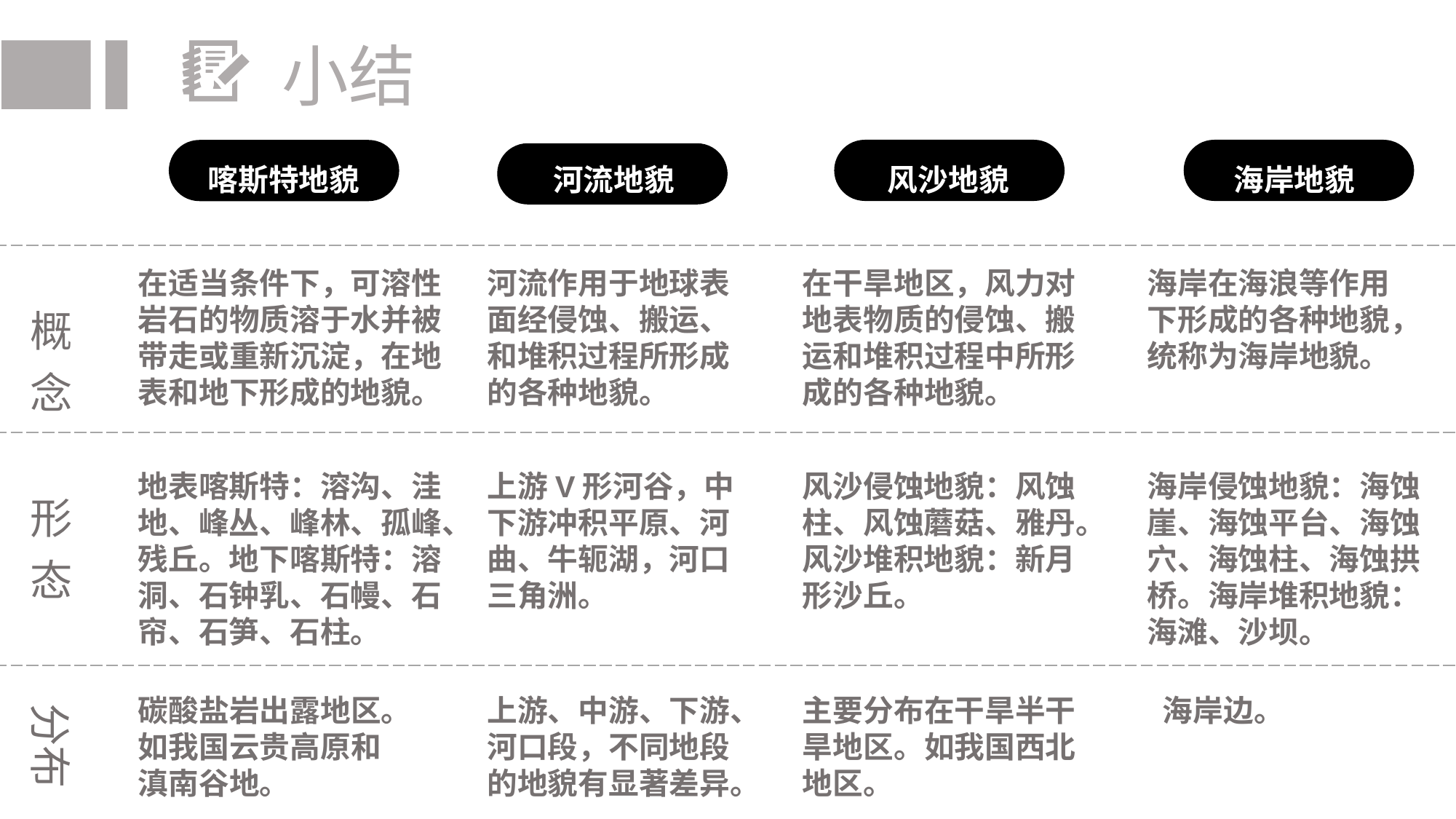

小结

|  | 喀斯特地貌 | 河流地貌 | 风沙地貌 | 海岸地貌 |
| --- | --- | --- | --- | --- |
| 概 念 |  |  |  |  |
| 形 态 |  |  |  |  |
|  |  |  |  |  |
在适当条件下，可溶性岩石的物质溶于水并被带走或重新沉淀，在地表和地下形成的地貌。
河流作用于地球表面经侵蚀、搬运、和堆积过程所形成的各种地貌。
在干旱地区，风力对地表物质的侵蚀、搬运和堆积过程中所形成的各种地貌。
海岸在海浪等作用下形成的各种地貌，统称为海岸地貌。
地表喀斯特：溶沟、洼地、峰丛、峰林、孤峰、残丘。地下喀斯特：溶洞、石钟乳、石幔、石帘、石笋、石柱。
上游V形河谷，中下游冲积平原、河曲、牛轭湖，河口三角洲。
风沙侵蚀地貌：风蚀柱、风蚀蘑菇、雅丹。风沙堆积地貌：新月形沙丘。
海岸侵蚀地貌：海蚀崖、海蚀平台、海蚀穴、海蚀柱、海蚀拱桥。海岸堆积地貌：海滩、沙坝。
分布
碳酸盐岩出露地区。
如我国云贵高原和滇南谷地。
上游、中游、下游、河口段，不同地段的地貌有显著差异。
主要分布在干旱半干旱地区。如我国西北地区。
海岸边。